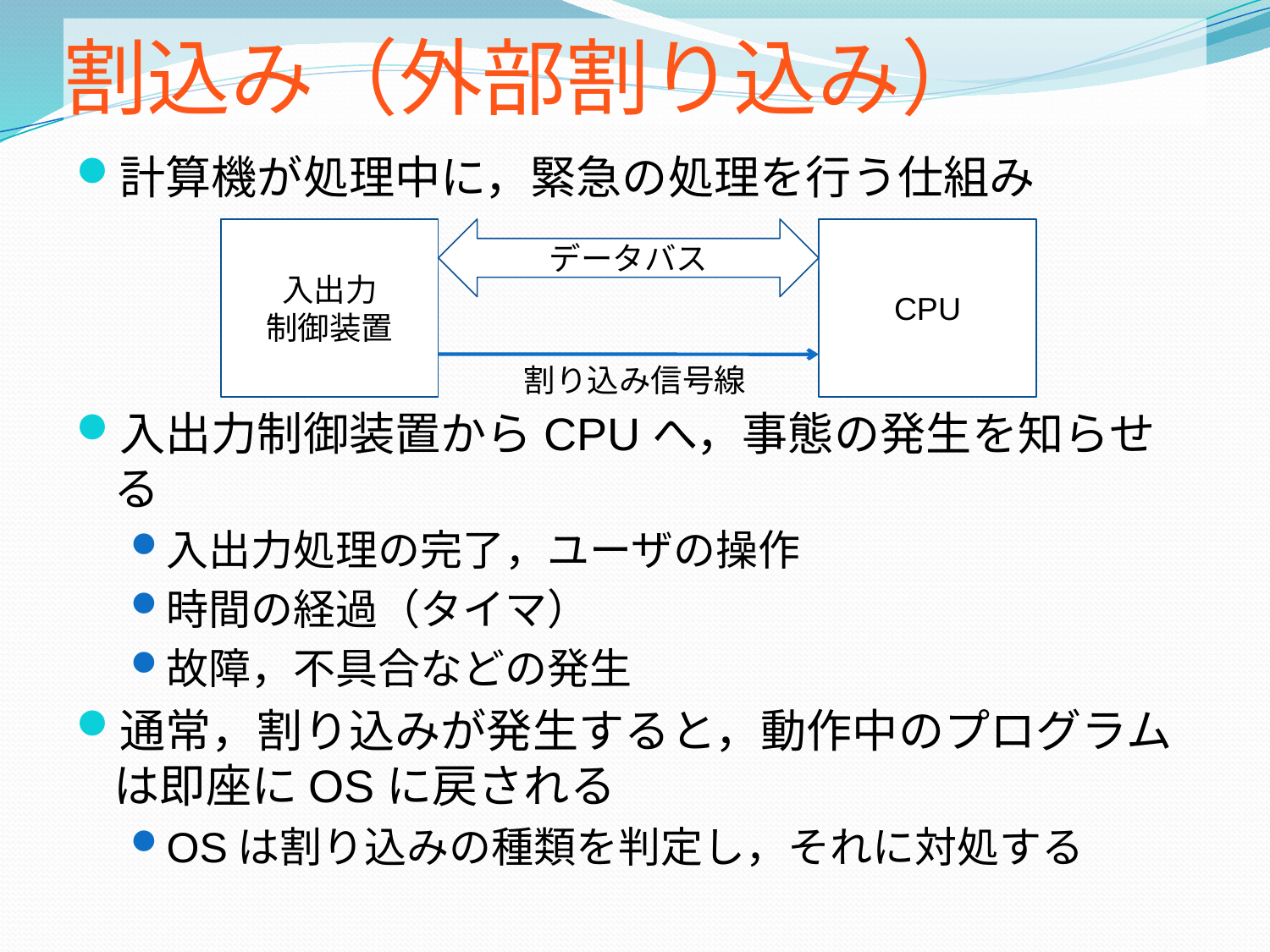

# 割込み（外部割り込み）
計算機が処理中に，緊急の処理を行う仕組み

入出力制御装置からCPUへ，事態の発生を知らせる
入出力処理の完了，ユーザの操作
時間の経過（タイマ）
故障，不具合などの発生
通常，割り込みが発生すると，動作中のプログラムは即座にOSに戻される
OSは割り込みの種類を判定し，それに対処する

入出力
制御装置
データバス
CPU
割り込み信号線